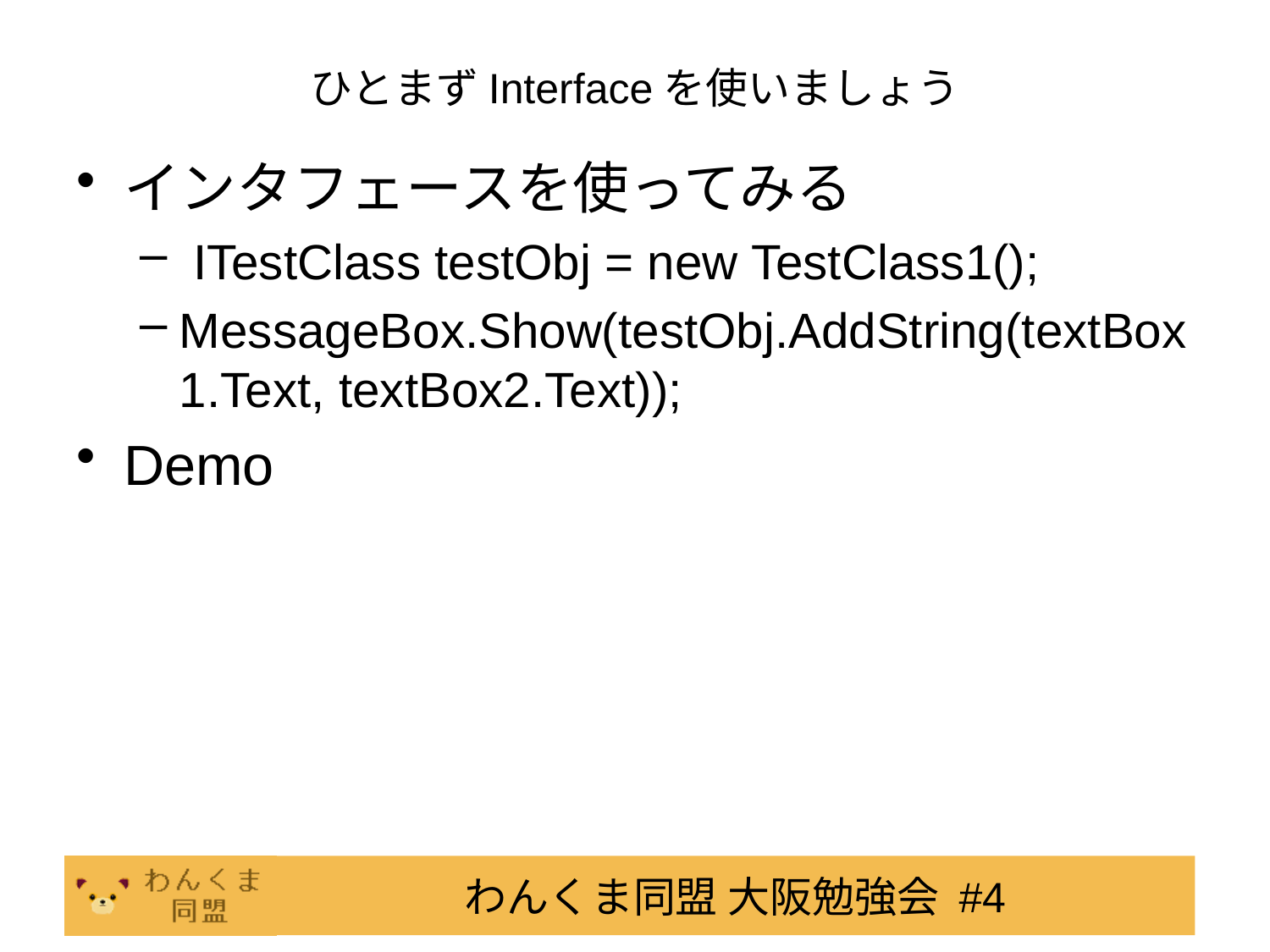

# ひとまずInterfaceを使いましょう
インタフェースを使ってみる
 ITestClass testObj = new TestClass1();
MessageBox.Show(testObj.AddString(textBox1.Text, textBox2.Text));
Demo